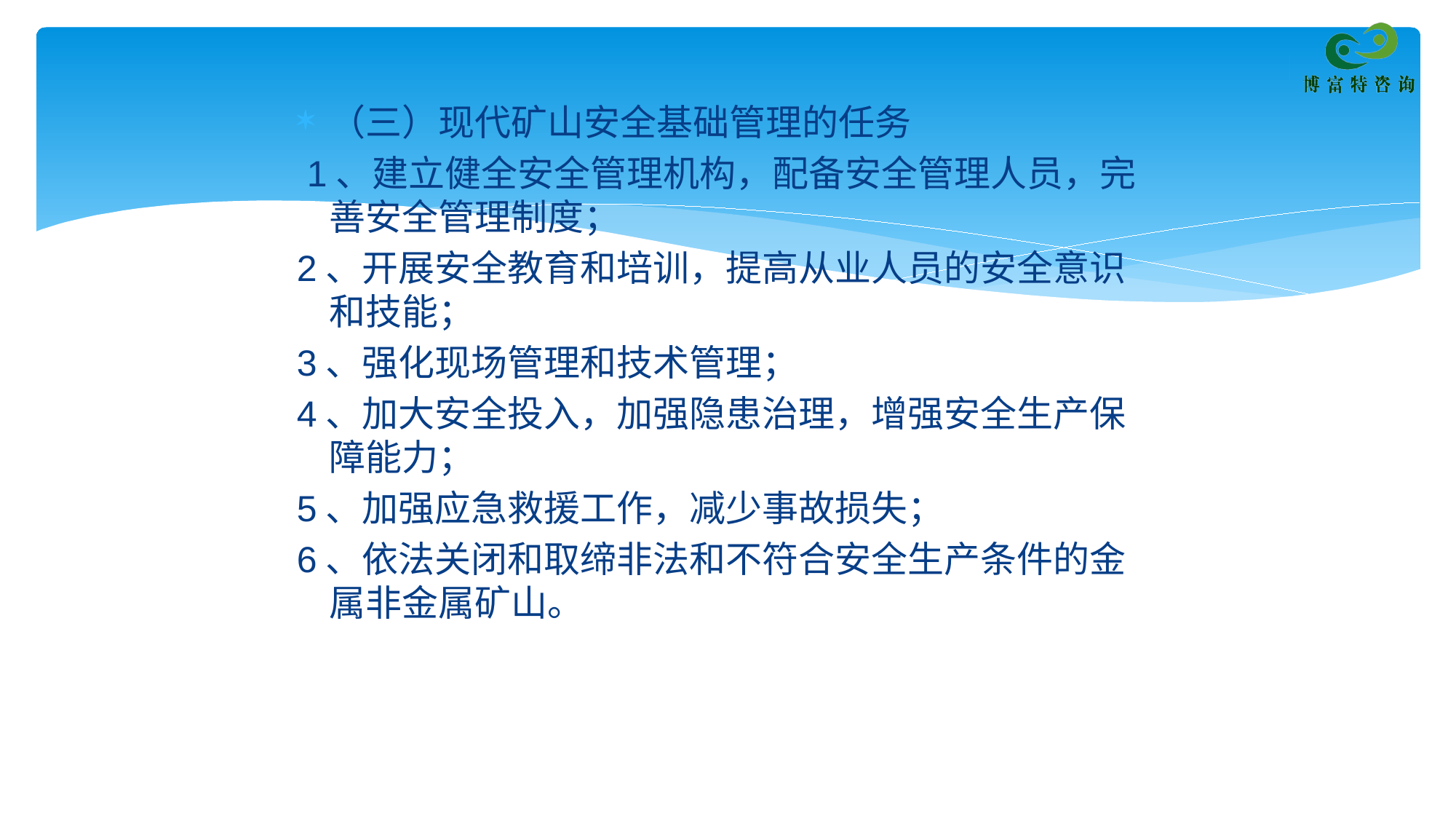

（三）现代矿山安全基础管理的任务
 1、建立健全安全管理机构，配备安全管理人员，完善安全管理制度；
2、开展安全教育和培训，提高从业人员的安全意识和技能；
3、强化现场管理和技术管理；
4、加大安全投入，加强隐患治理，增强安全生产保障能力；
5、加强应急救援工作，减少事故损失；
6、依法关闭和取缔非法和不符合安全生产条件的金属非金属矿山。